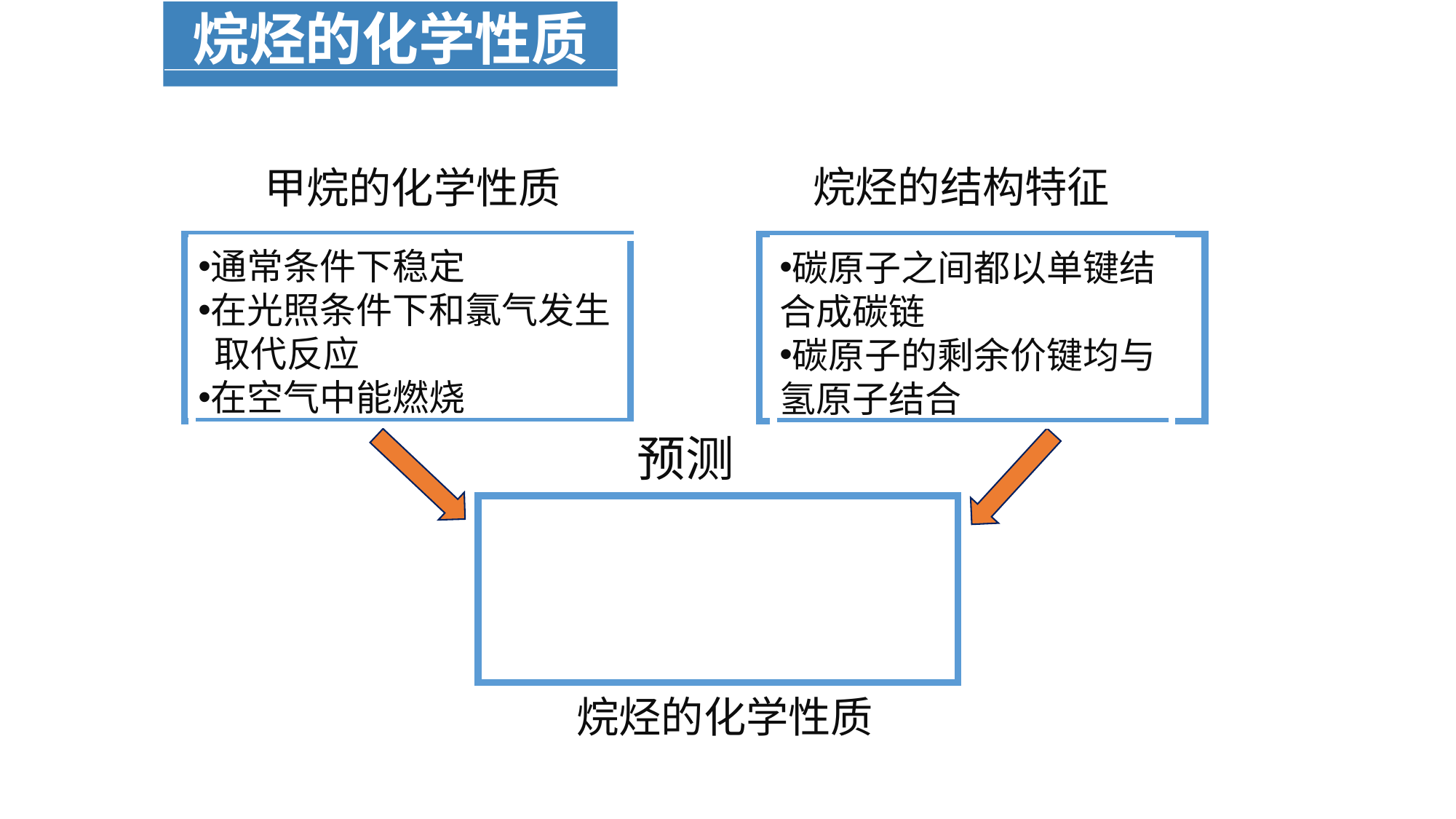

烷烃的化学性质
烷烃的结构特征
甲烷的化学性质

通常条件下稳定
在光照条件下和氯气发生     取代反应
在空气中能燃烧
碳原子之间都以单键结合成碳链
碳原子的剩余价键均与氢原子结合
预测

烷烃的化学性质